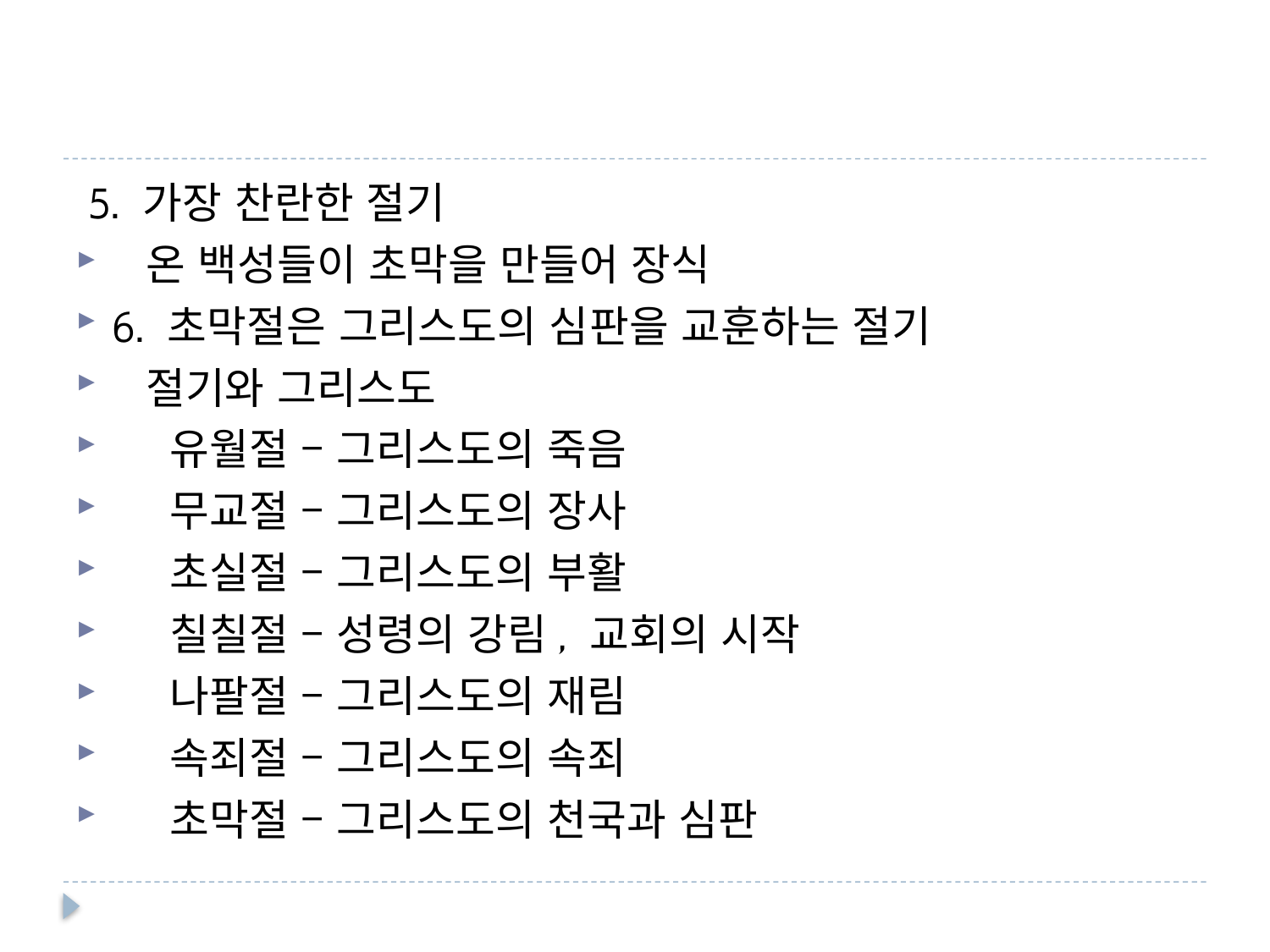

#
 5. 가장 찬란한 절기
  온 백성들이 초막을 만들어 장식
6. 초막절은 그리스도의 심판을 교훈하는 절기
  절기와 그리스도
    유월절 – 그리스도의 죽음
    무교절 – 그리스도의 장사
    초실절 – 그리스도의 부활
    칠칠절 – 성령의 강림, 교회의 시작
    나팔절 – 그리스도의 재림
    속죄절 – 그리스도의 속죄
    초막절 – 그리스도의 천국과 심판